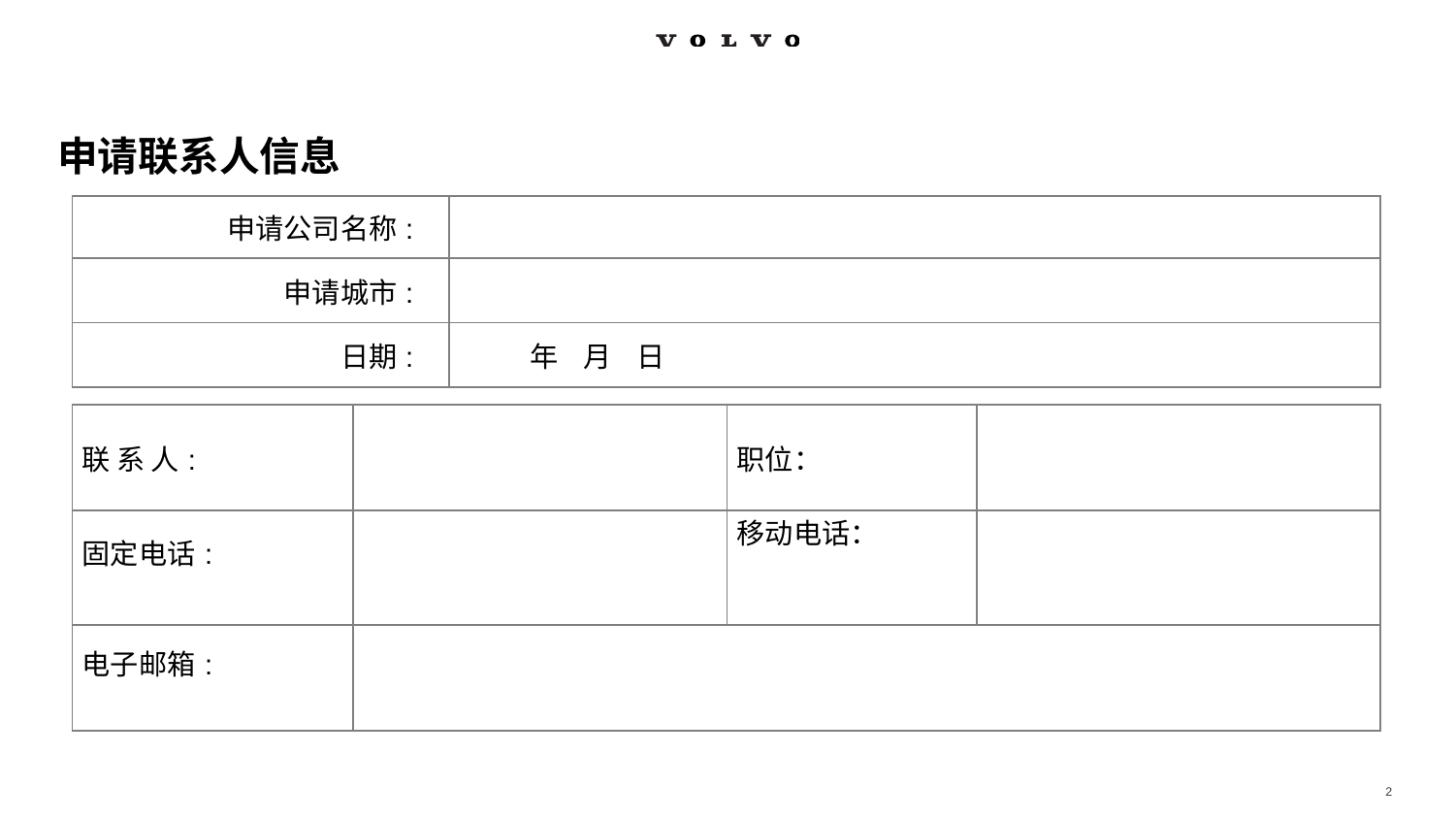

# 申请联系人信息
| 申请公司名称: |  |
| --- | --- |
| 申请城市: |  |
| 日期: | 年 月 日 |
| 联 系 人: |  | 职位： |  |
| --- | --- | --- | --- |
| 固定电话: |  | 移动电话： |  |
| 电子邮箱: |  |  |  |
2